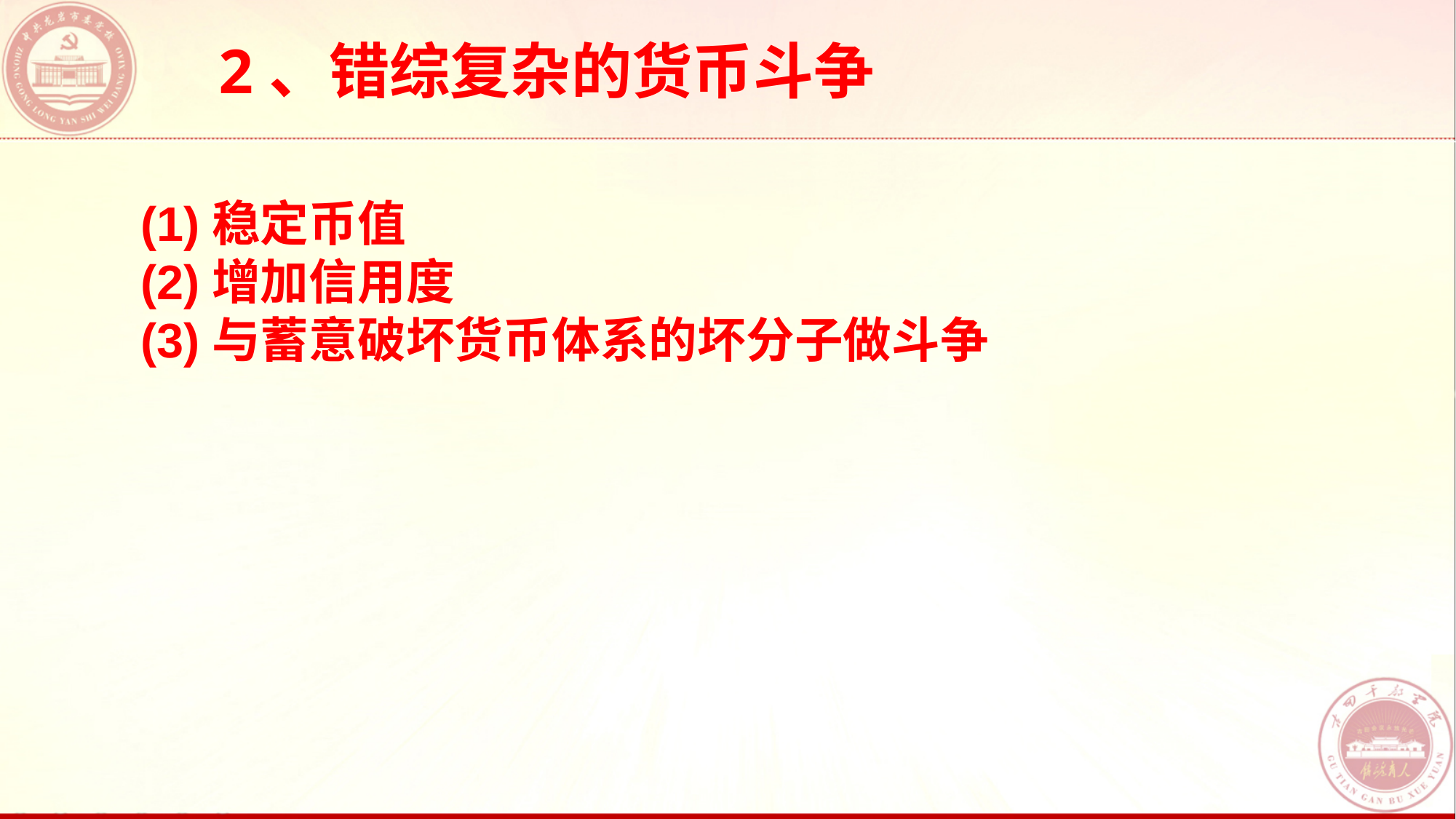

2、错综复杂的货币斗争
(1)稳定币值
(2)增加信用度
(3)与蓄意破坏货币体系的坏分子做斗争